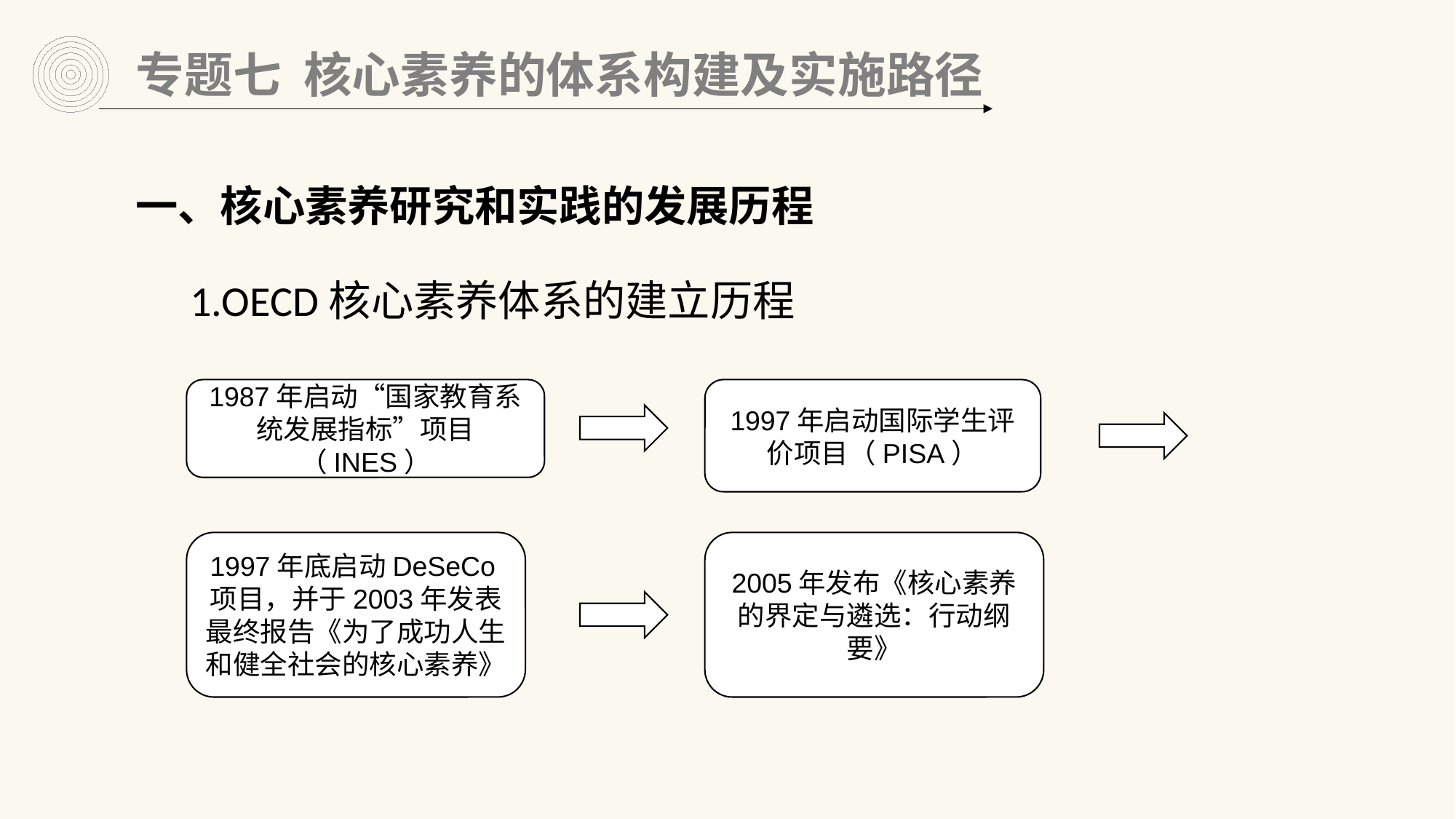

专题七  核心素养的体系构建及实施路径
一、核心素养研究和实践的发展历程
1.OECD核心素养体系的建立历程

1987年启动“国家教育系统发展指标”项目（INES）
1997年启动国际学生评价项目（PISA）

1997年底启动DeSeCo项目，并于2003年发表最终报告《为了成功人生和健全社会的核心素养》
2005年发布《核心素养的界定与遴选：行动纲要》